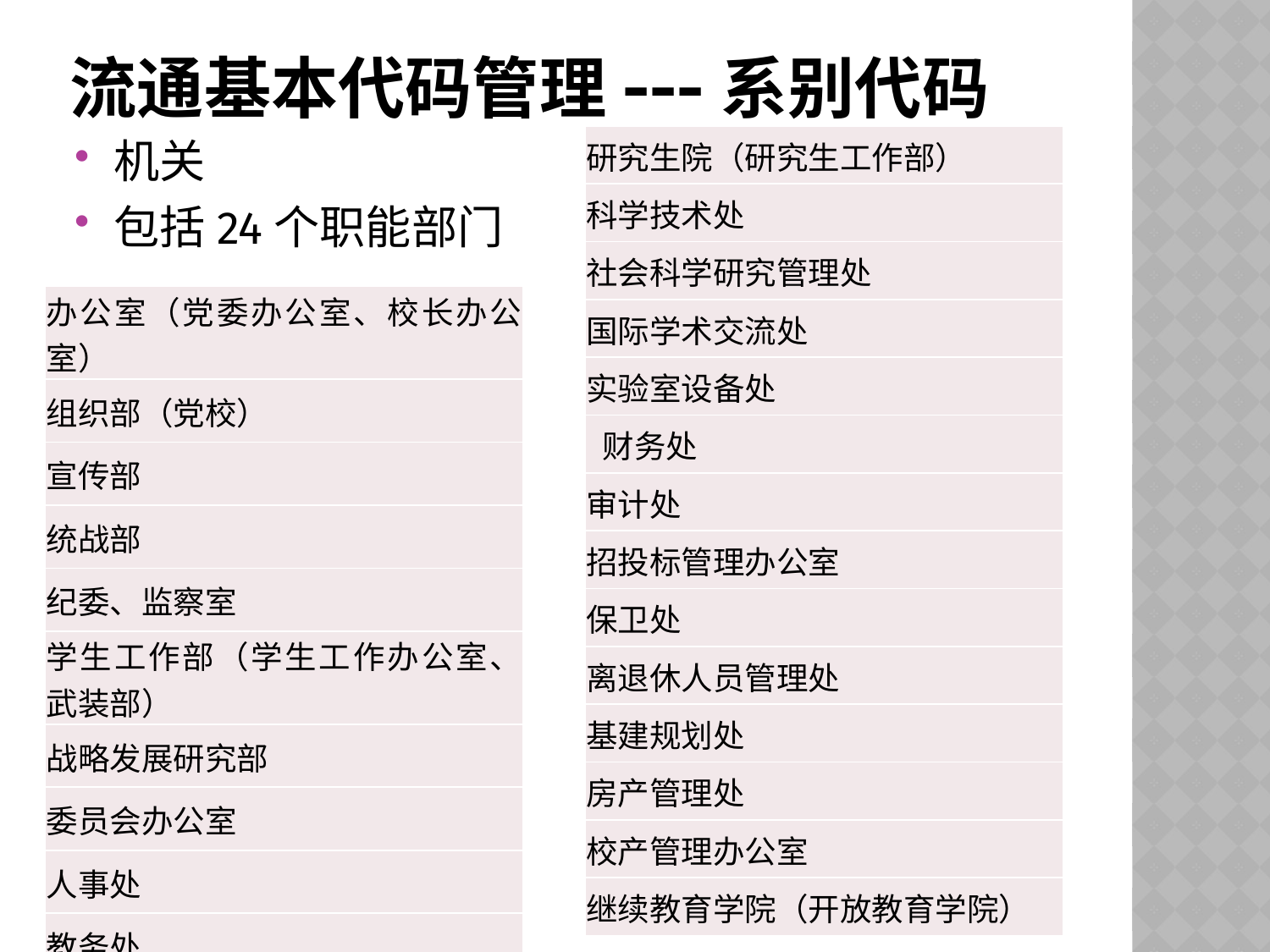

# 流通基本代码管理---系别代码
机关
包括24个职能部门
| 研究生院（研究生工作部） |
| --- |
| 科学技术处 |
| 社会科学研究管理处 |
| 国际学术交流处 |
| 实验室设备处 |
| 财务处 |
| 审计处 |
| 招投标管理办公室 |
| 保卫处 |
| 离退休人员管理处 |
| 基建规划处 |
| 房产管理处 |
| 校产管理办公室 |
| 继续教育学院（开放教育学院） |
| 办公室（党委办公室、校长办公室） |
| --- |
| 组织部（党校） |
| 宣传部 |
| 统战部 |
| 纪委、监察室 |
| 学生工作部（学生工作办公室、武装部） |
| 战略发展研究部 |
| 委员会办公室 |
| 人事处 |
| 教务处 |